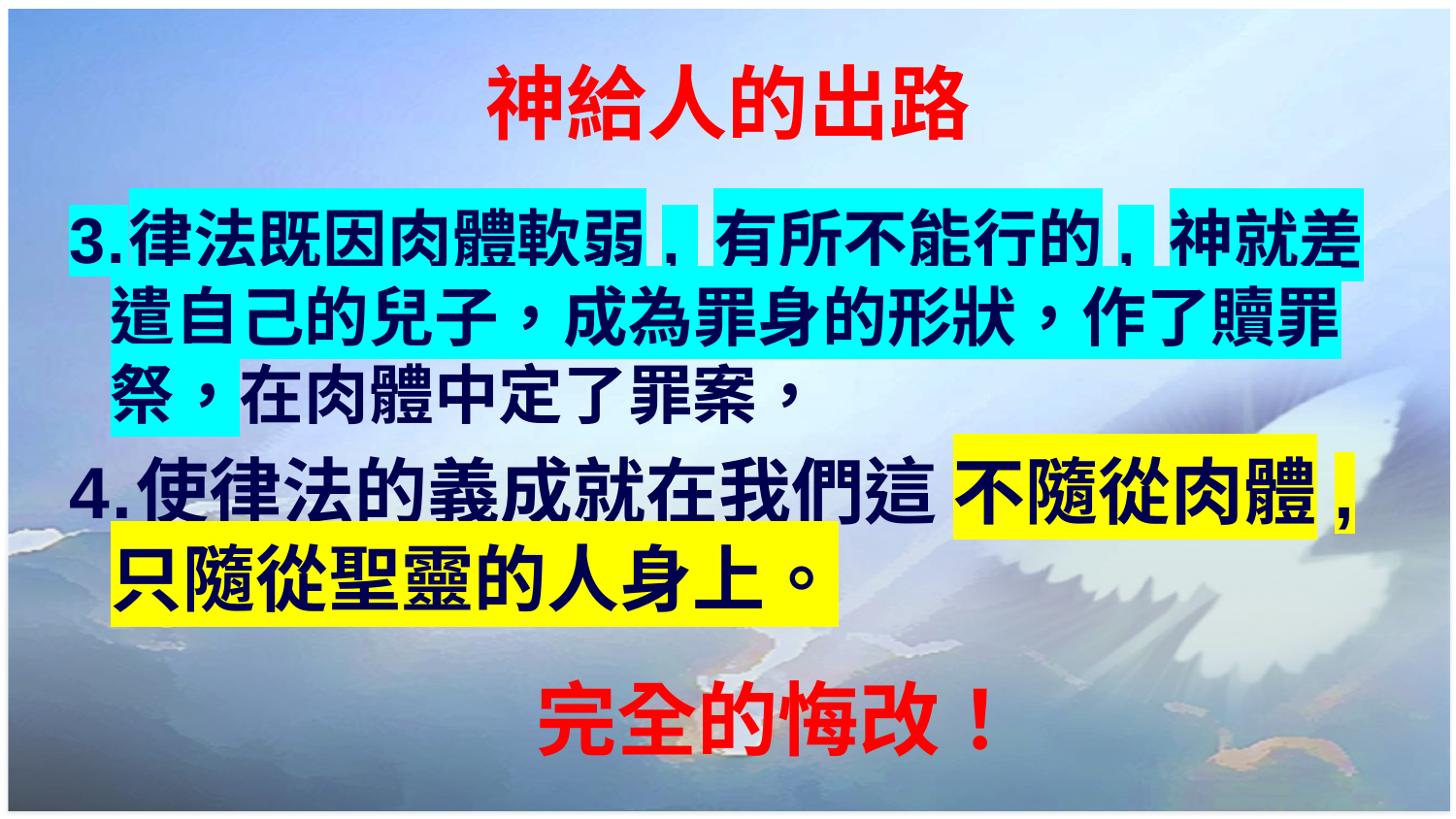

# 神給人的出路
律法既因肉體軟弱, 有所不能行的, 神就差遣自己的兒子，成為罪身的形狀，作了贖罪祭，在肉體中定了罪案，
使律法的義成就在我們這 不隨從肉體, 只隨從聖靈的人身上。

完全的悔改！